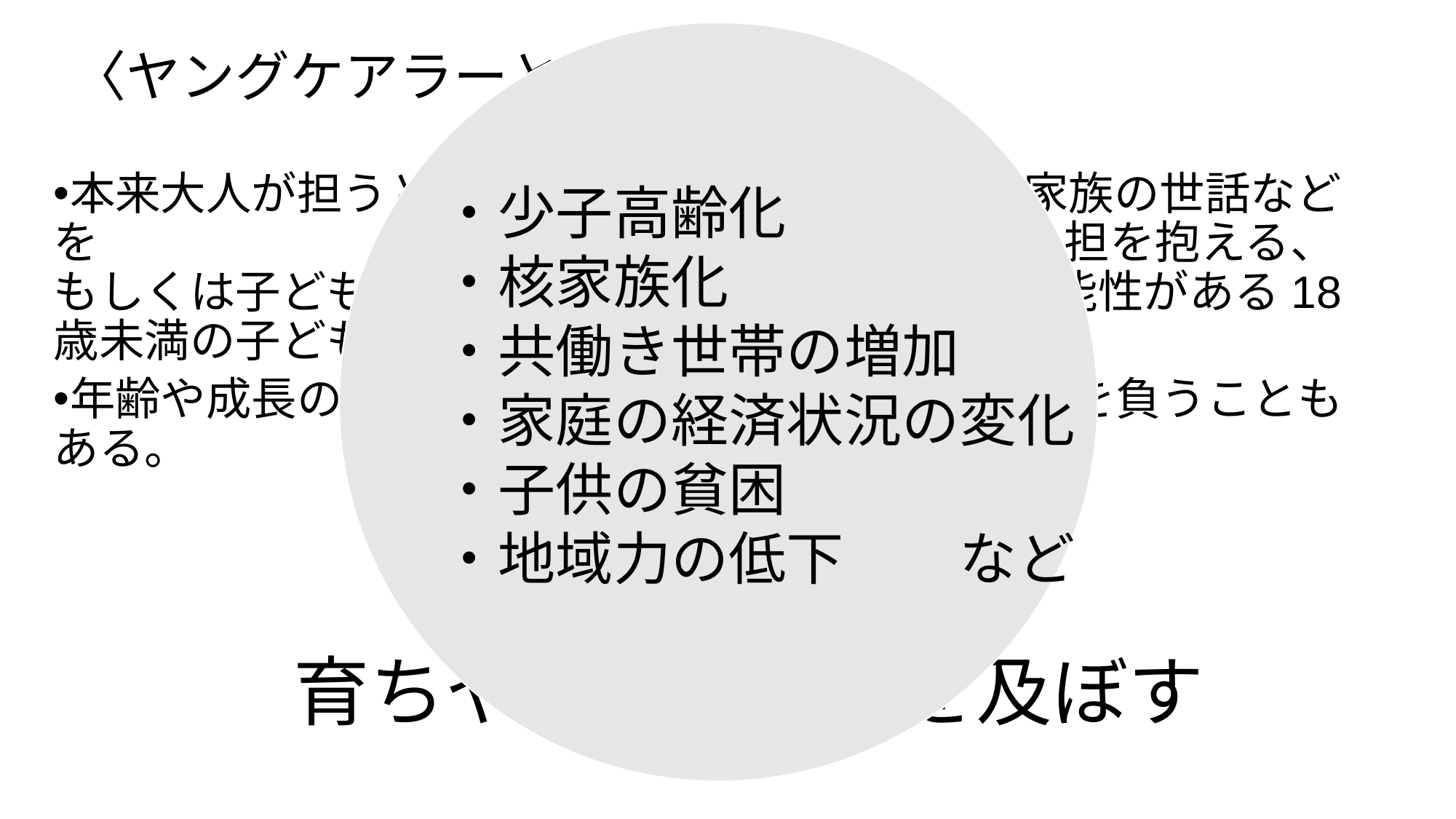

# 〈ヤングケアラーとは〉

本来大人が担うと想定されているような家事や家族の世話などを　　　　　      日常的に行なっていることで、負担を抱える、もしくは子どもの権利が　　　侵害されている可能性がある18歳未満の子ども。
年齢や成長の度合いに見合わない重い責任や負担を負うこともある。
・少子高齢化
・核家族化
・共働き世帯の増加
・家庭の経済状況の変化
・子供の貧困
・地域力の低下　　など

育ちや教育に影響を及ぼす